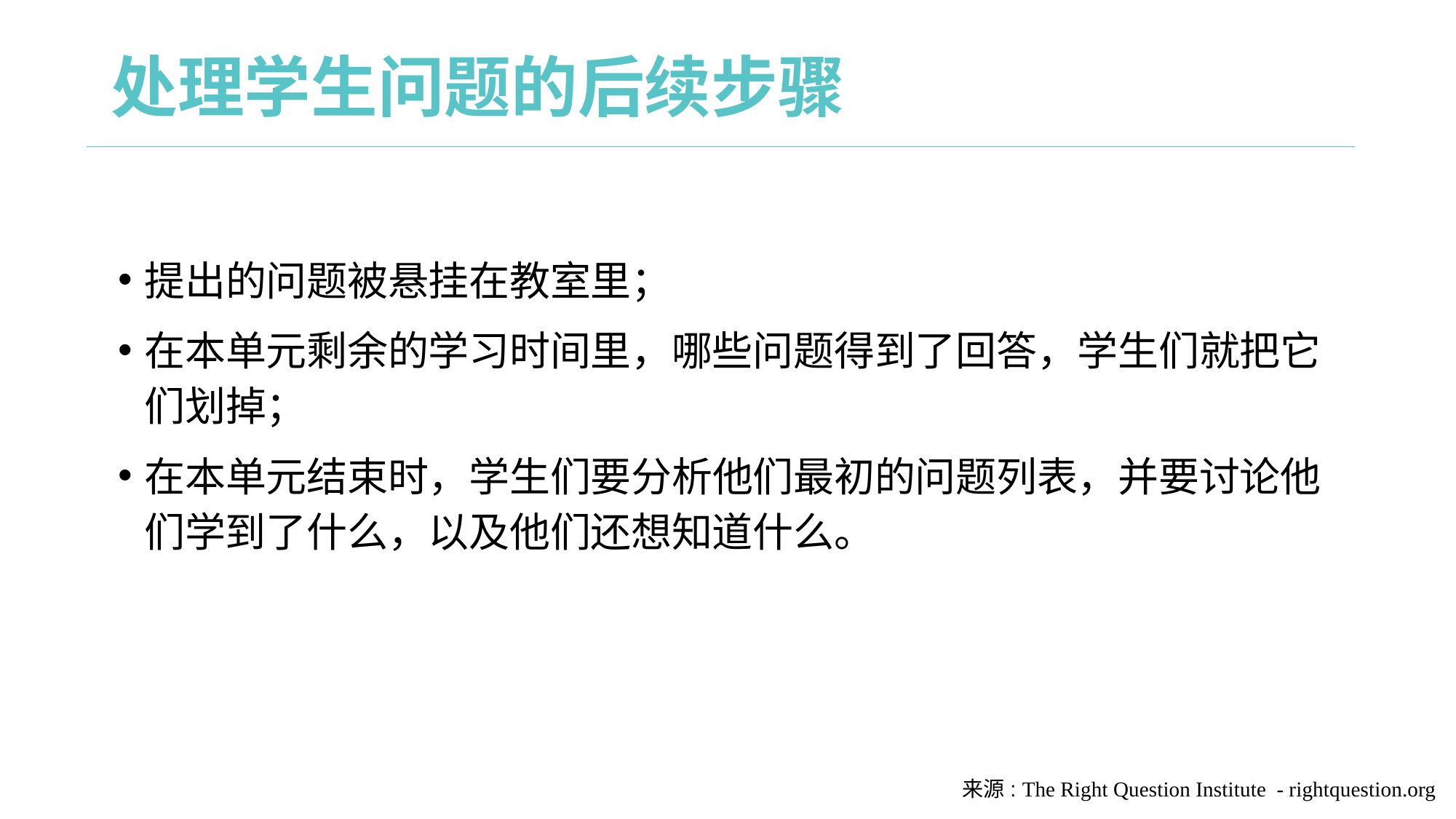

# 处理学生问题的后续步骤
提出的问题被悬挂在教室里；
在本单元剩余的学习时间里，哪些问题得到了回答，学生们就把它们划掉；
在本单元结束时，学生们要分析他们最初的问题列表，并要讨论他们学到了什么，以及他们还想知道什么。